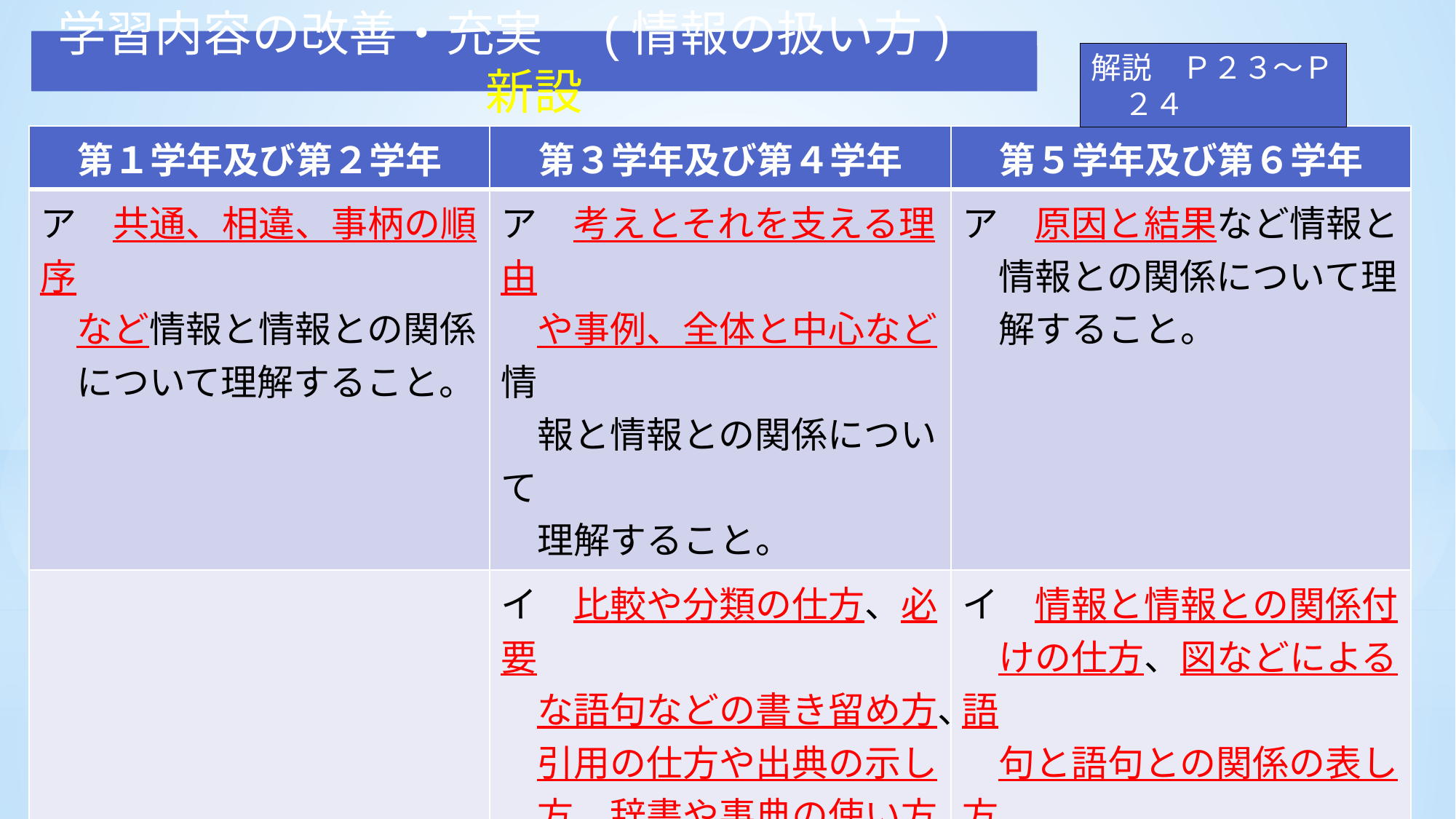

学習内容の改善・充実　(情報の扱い方)　新設
解説　Ｐ２３～Ｐ２４
| 第１学年及び第２学年 | 第３学年及び第４学年 | 第５学年及び第６学年 |
| --- | --- | --- |
| ア　共通、相違、事柄の順序 　など情報と情報との関係 　について理解すること。 | ア　考えとそれを支える理由 　や事例、全体と中心など情 　報と情報との関係について 　理解すること。 | ア　原因と結果など情報と 　情報との関係について理 　解すること。 |
|  | イ　比較や分類の仕方、必要 　な語句などの書き留め方、 　引用の仕方や出典の示し 　方、辞書や事典の使い方を 　理解し使うこと。 | イ　情報と情報との関係付 　けの仕方、図などによる語 　句と語句との関係の表し方 　を理解し使うこと。 |